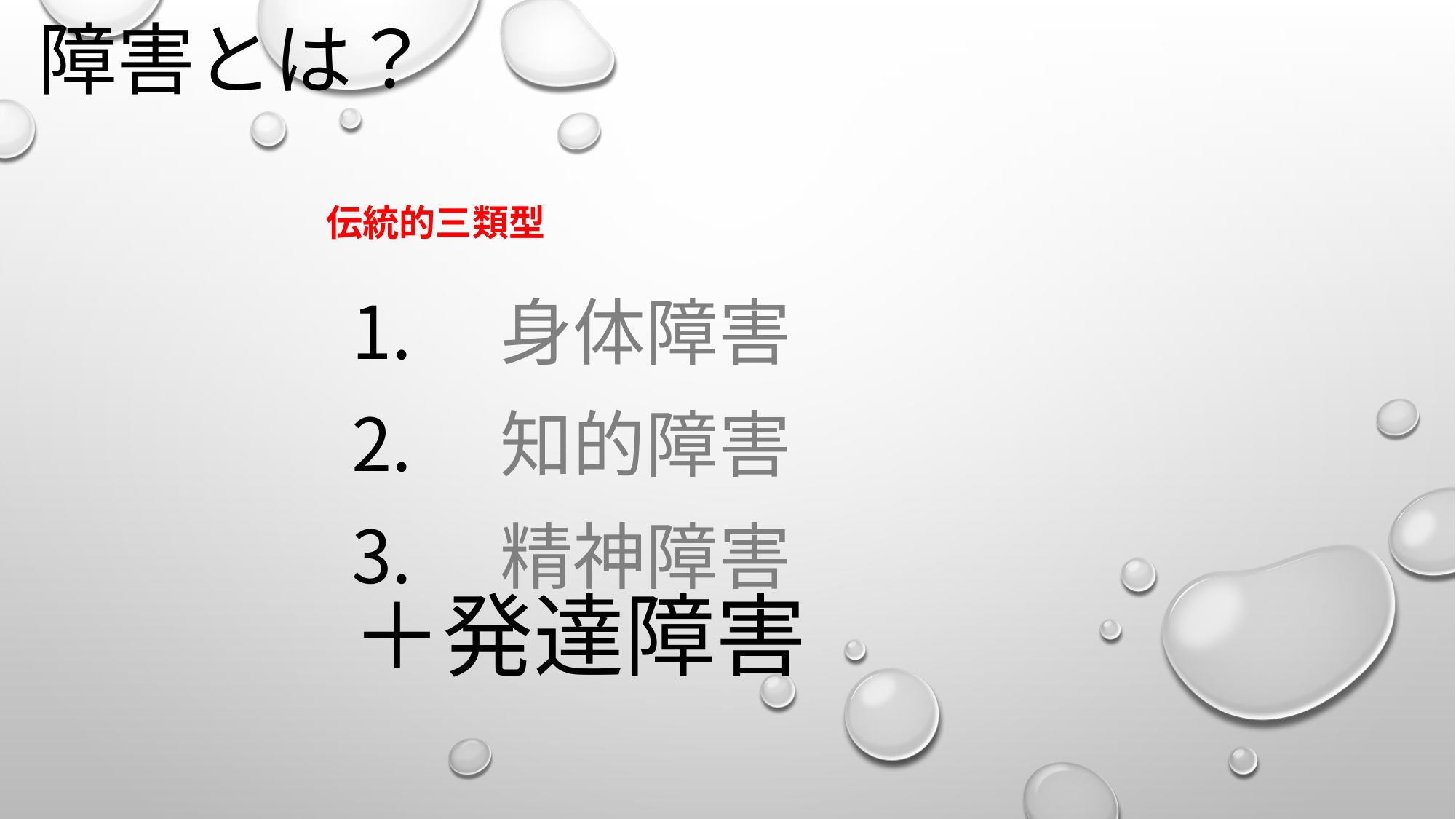

# 障害とは？
伝統的三類型
身体障害
知的障害
精神障害

＋発達障害